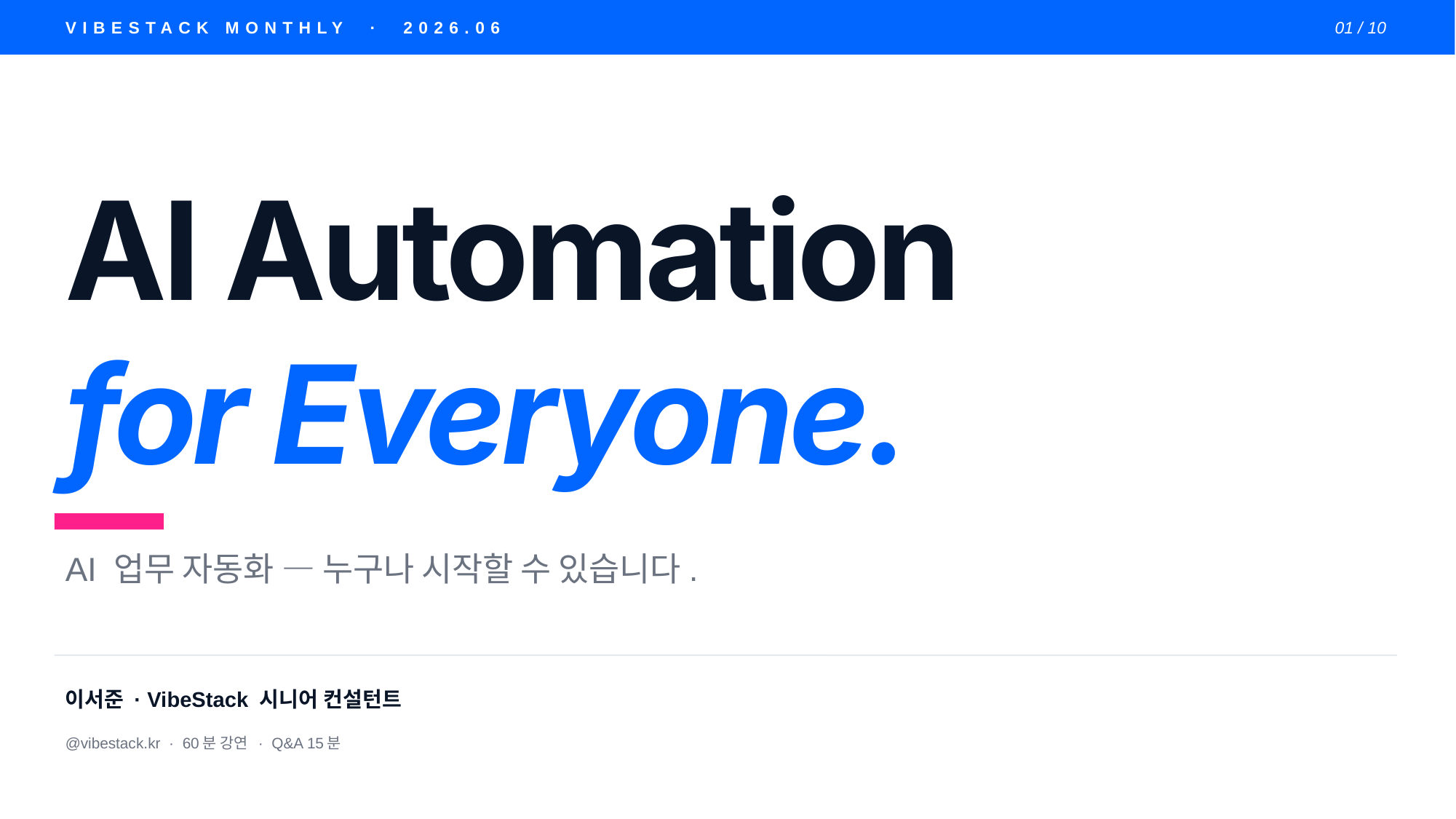

VIBESTACK MONTHLY  ·  2026.06
01 / 10
AI Automation
for Everyone.

AI 업무 자동화 — 누구나 시작할 수 있습니다.

이서준 · VibeStack 시니어 컨설턴트
@vibestack.kr  ·  60분 강연  ·  Q&A 15분